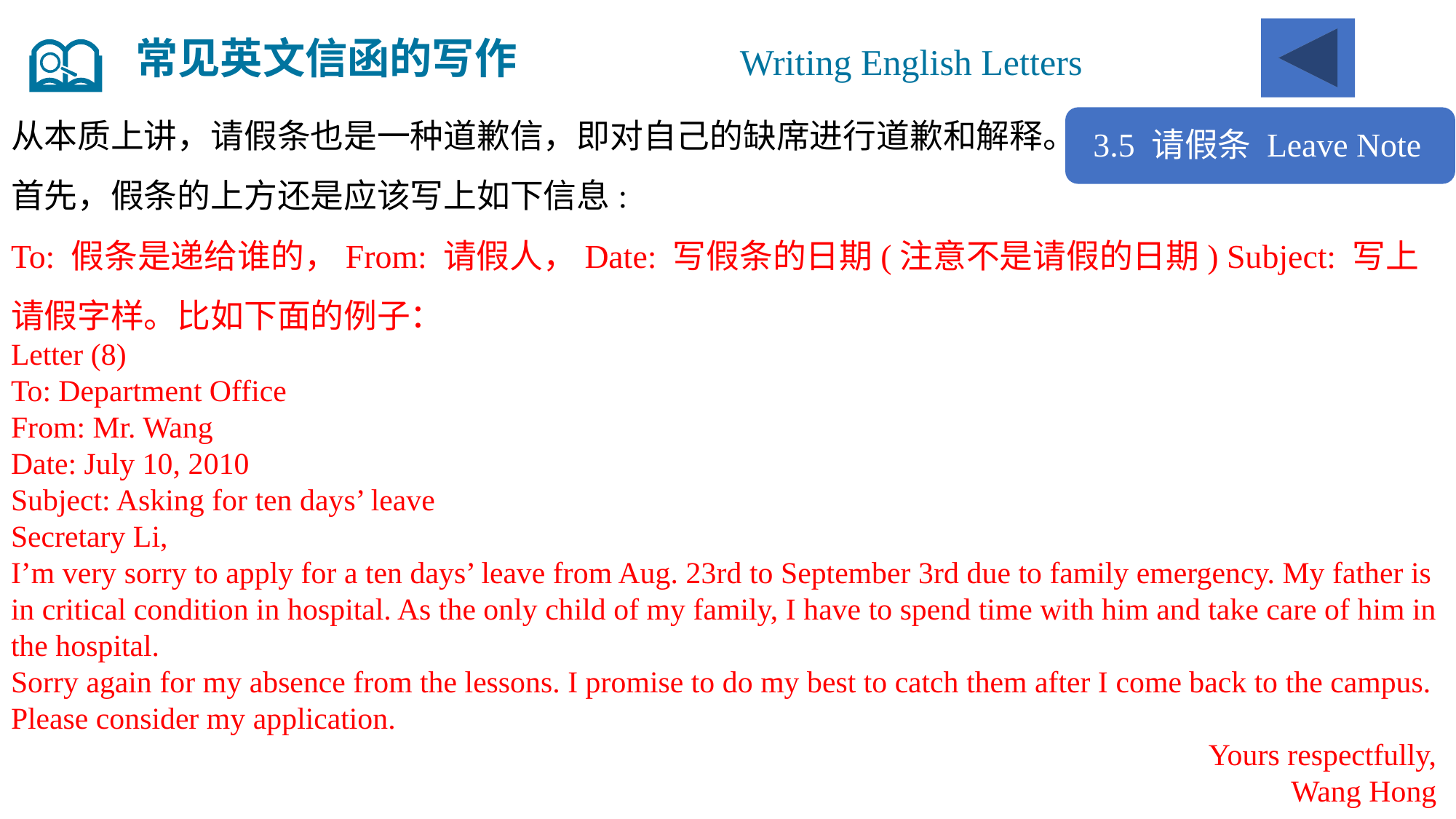

常见英文信函的写作
 Writing English Letters
3.5 请假条 Leave Note

从本质上讲，请假条也是一种道歉信，即对自己的缺席进行道歉和解释。
首先，假条的上方还是应该写上如下信息:
To: 假条是递给谁的，From: 请假人，Date: 写假条的日期(注意不是请假的日期) Subject: 写上请假字样。比如下面的例子：
Letter (8)
To: Department Office
From: Mr. Wang
Date: July 10, 2010
Subject: Asking for ten days’ leave
Secretary Li,
I’m very sorry to apply for a ten days’ leave from Aug. 23rd to September 3rd due to family emergency. My father is in critical condition in hospital. As the only child of my family, I have to spend time with him and take care of him in the hospital.
Sorry again for my absence from the lessons. I promise to do my best to catch them after I come back to the campus. Please consider my application.
Yours respectfully,
Wang Hong